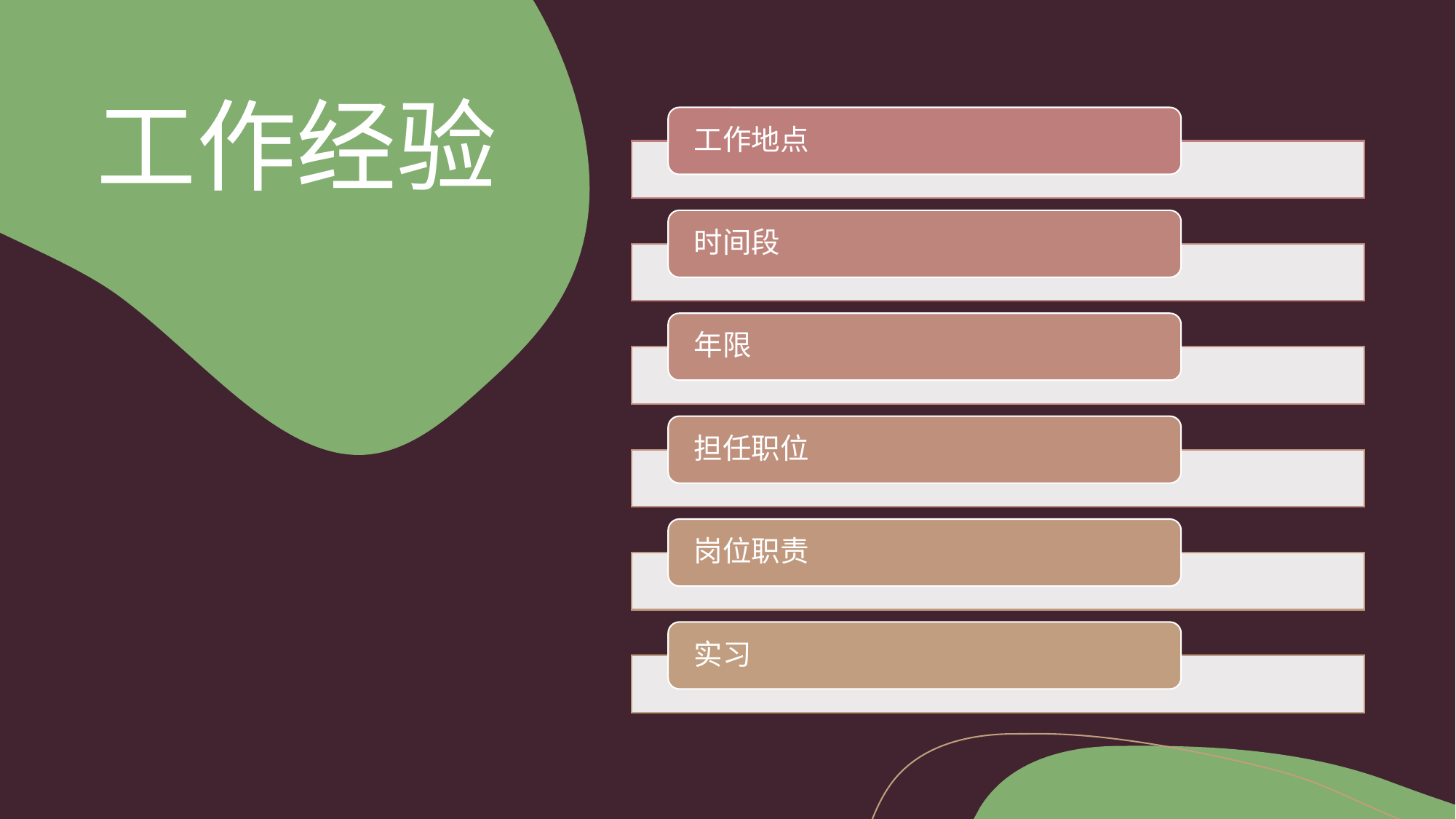

工作经验
工作地点
时间段
年限
担任职位
岗位职责
实习